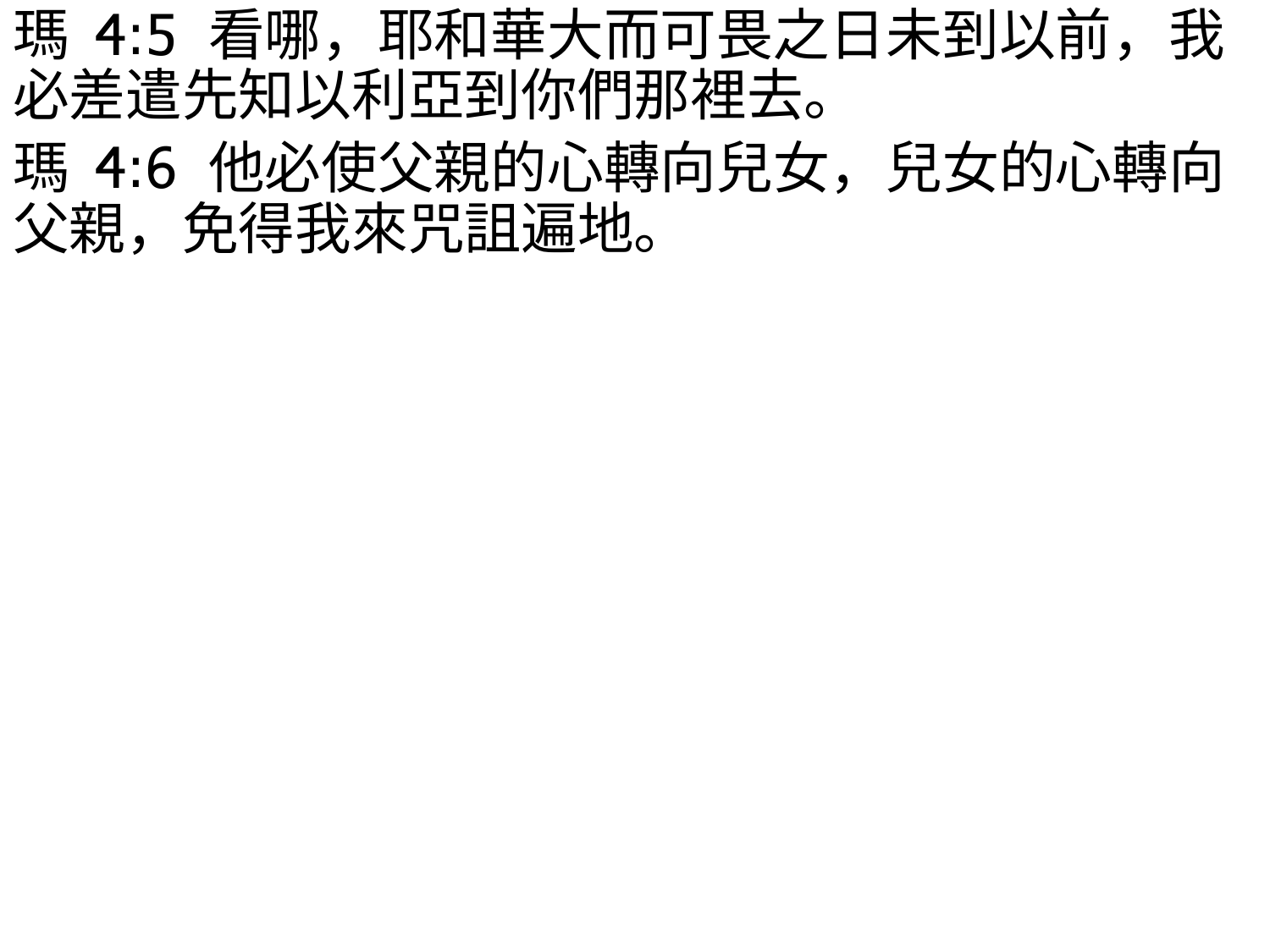

瑪 4:5 看哪，耶和華大而可畏之日未到以前，我必差遣先知以利亞到你們那裡去。
瑪 4:6 他必使父親的心轉向兒女，兒女的心轉向父親，免得我來咒詛遍地。